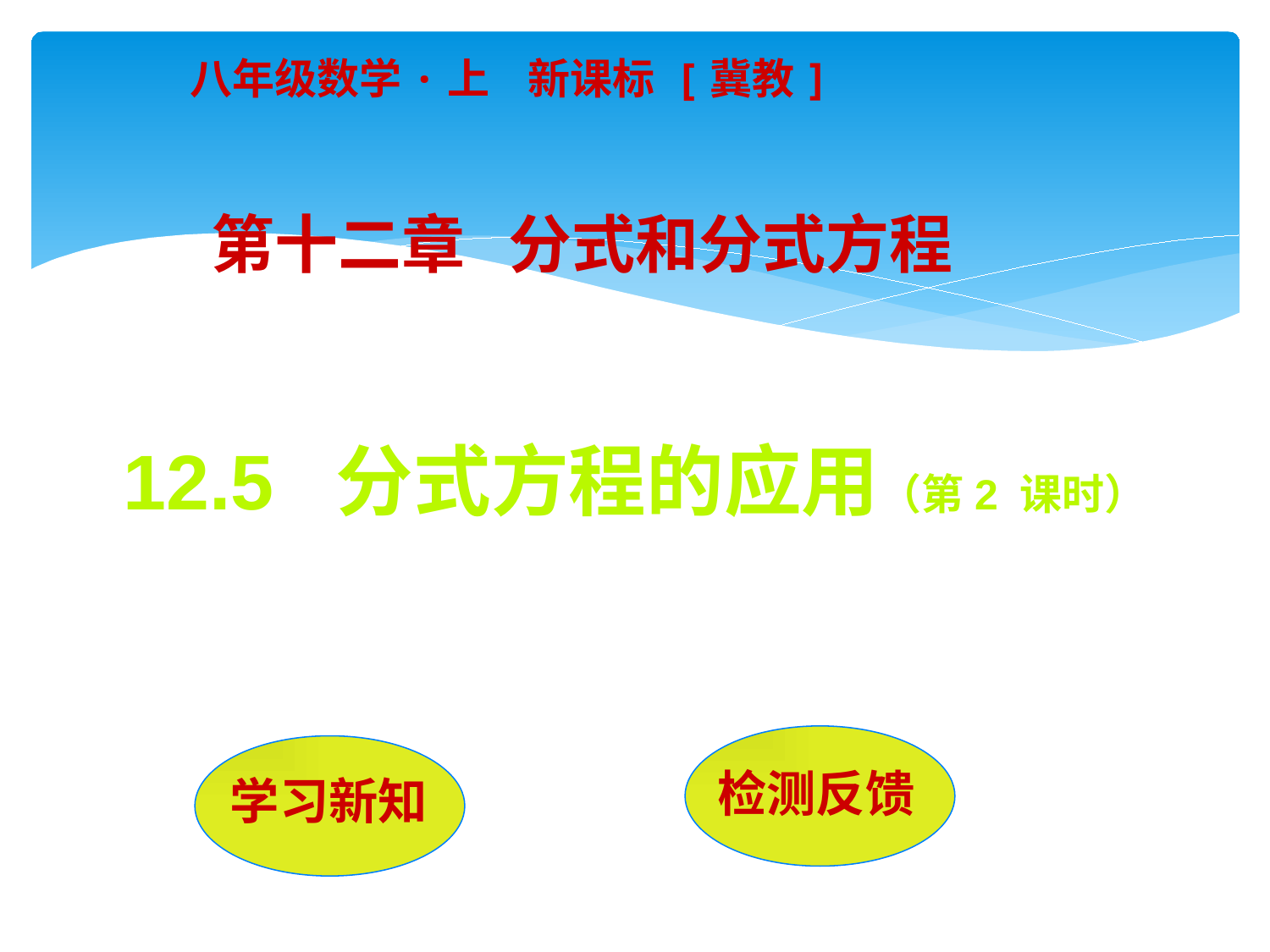

八年级数学·上    新课标 [冀教]
第十二章   分式和分式方程
12.5  分式方程的应用（第2 课时）

检测反馈

 学习新知